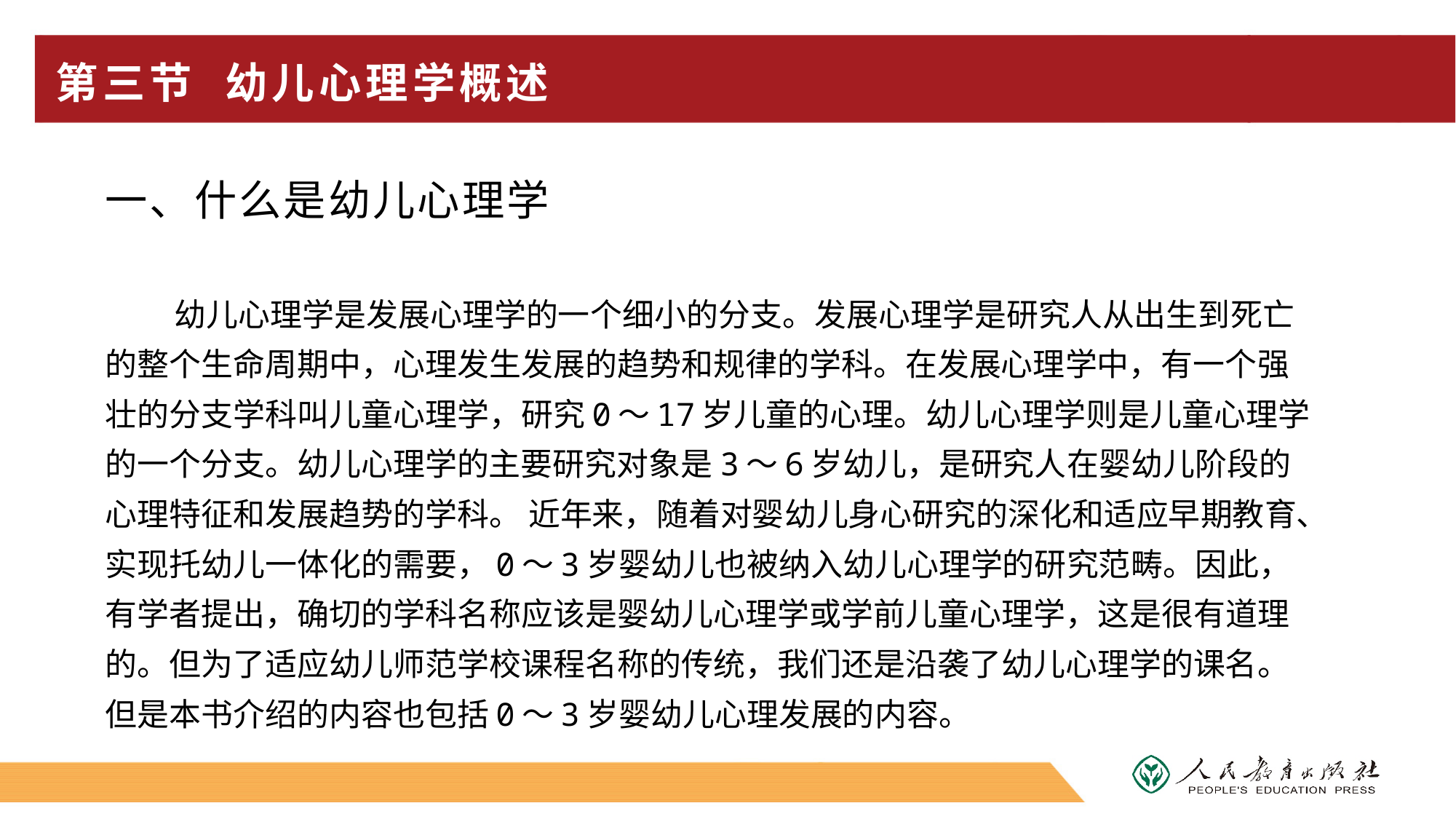

# 第三节  幼儿心理学概述
一、什么是幼儿心理学
幼儿心理学是发展心理学的一个细小的分支。发展心理学是研究人从出生到死亡的整个生命周期中，心理发生发展的趋势和规律的学科。在发展心理学中，有一个强壮的分支学科叫儿童心理学，研究0～17岁儿童的心理。幼儿心理学则是儿童心理学的一个分支。幼儿心理学的主要研究对象是3～6岁幼儿，是研究人在婴幼儿阶段的心理特征和发展趋势的学科。 近年来，随着对婴幼儿身心研究的深化和适应早期教育、实现托幼儿一体化的需要，0～3岁婴幼儿也被纳入幼儿心理学的研究范畴。因此，有学者提出，确切的学科名称应该是婴幼儿心理学或学前儿童心理学，这是很有道理的。但为了适应幼儿师范学校课程名称的传统，我们还是沿袭了幼儿心理学的课名。但是本书介绍的内容也包括0～3岁婴幼儿心理发展的内容。